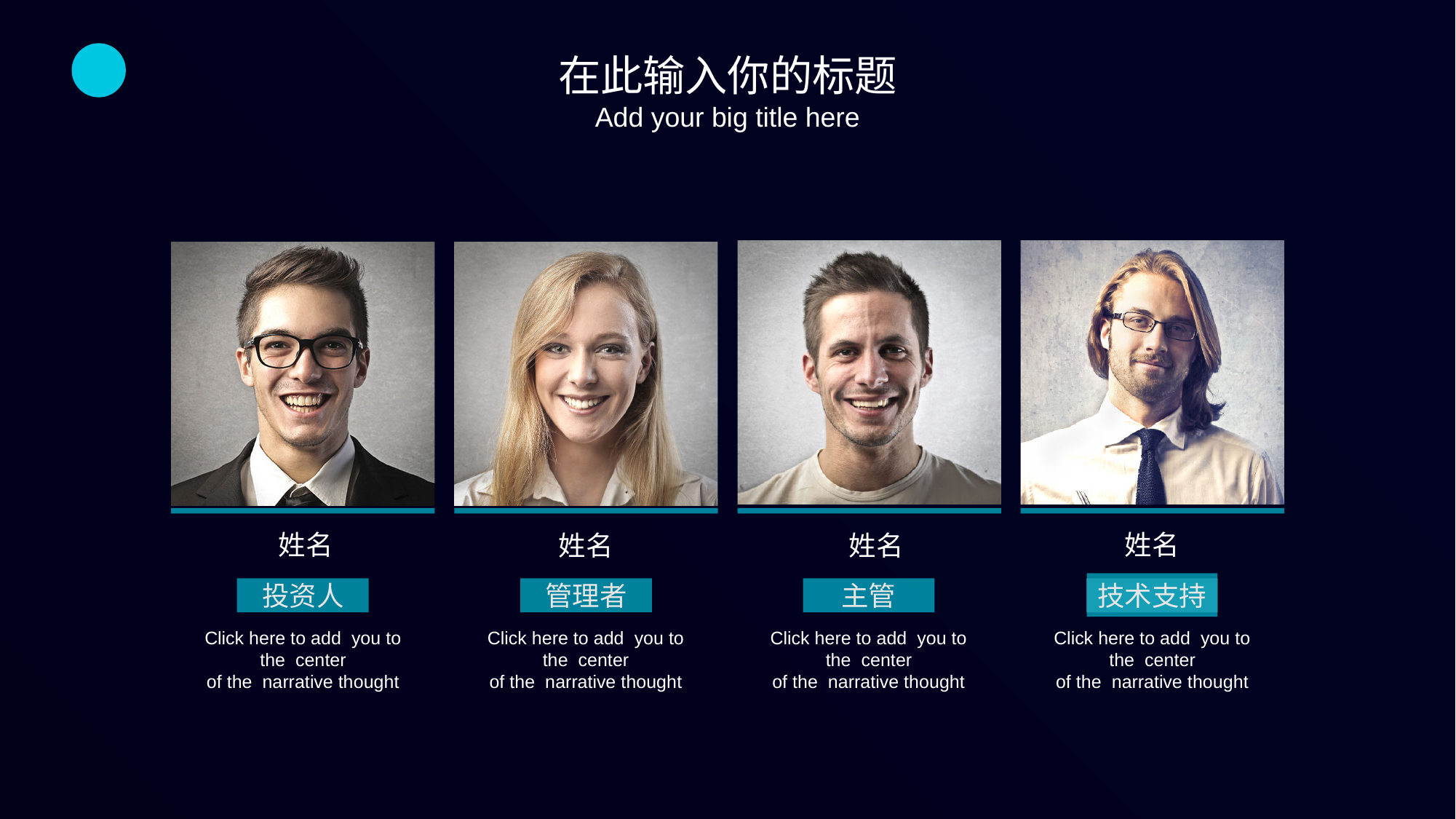

在此输入你的标题
Add your big title here

姓名
姓名
姓名
姓名
投资人
管理者
主管
技术支持

Click here to add  you to the  center
of the  narrative thought
Click here to add  you to the  center
of the  narrative thought
Click here to add  you to the  center
of the  narrative thought
Click here to add  you to the  center
of the  narrative thought